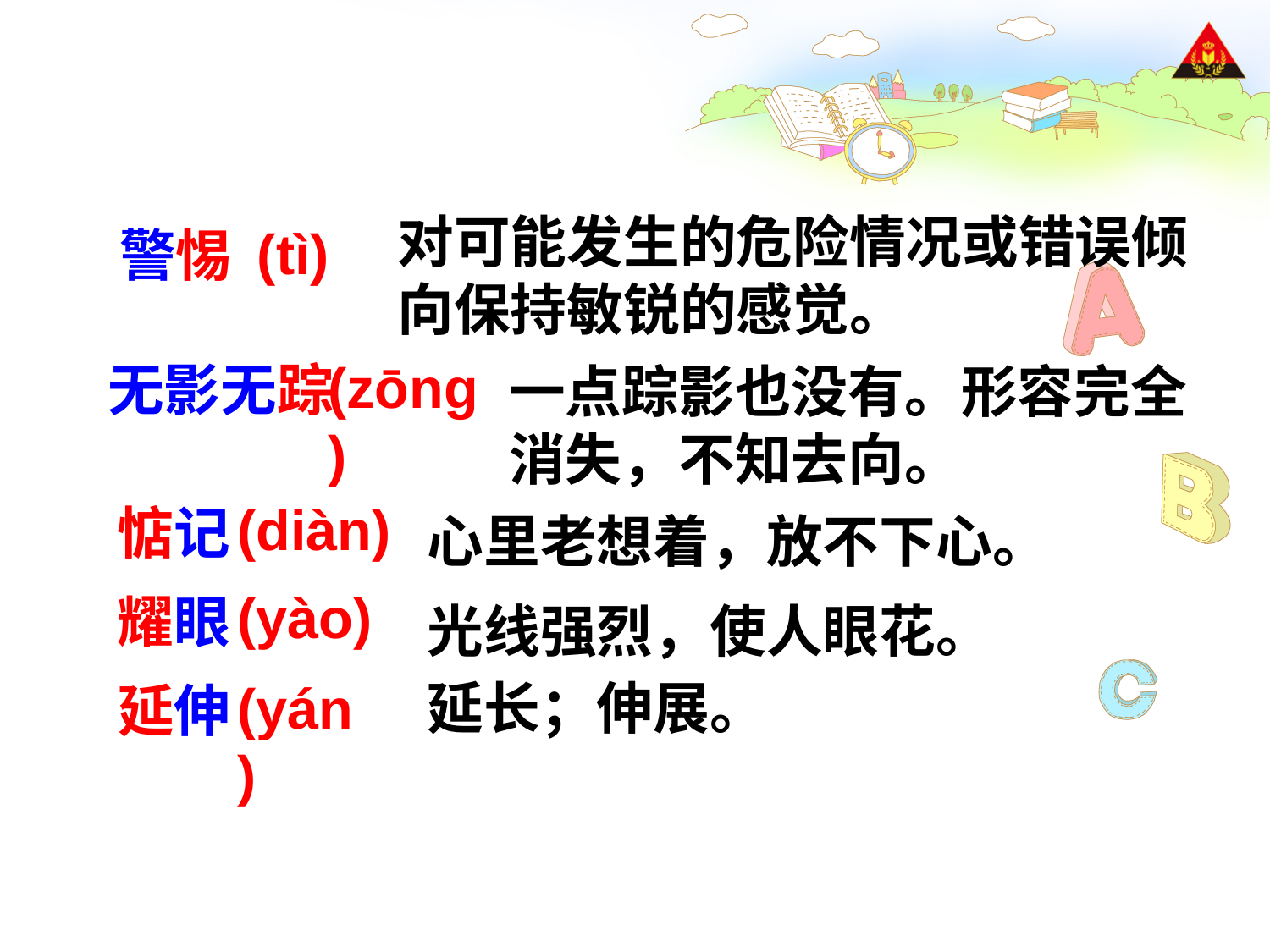

对可能发生的危险情况或错误倾向保持敏锐的感觉。
(tì)
警惕
(zōng)
无影无踪
一点踪影也没有。形容完全消失，不知去向。
(diàn)
惦记
心里老想着，放不下心。
(yào)
耀眼
光线强烈，使人眼花。
(yán)
延长；伸展。
延伸